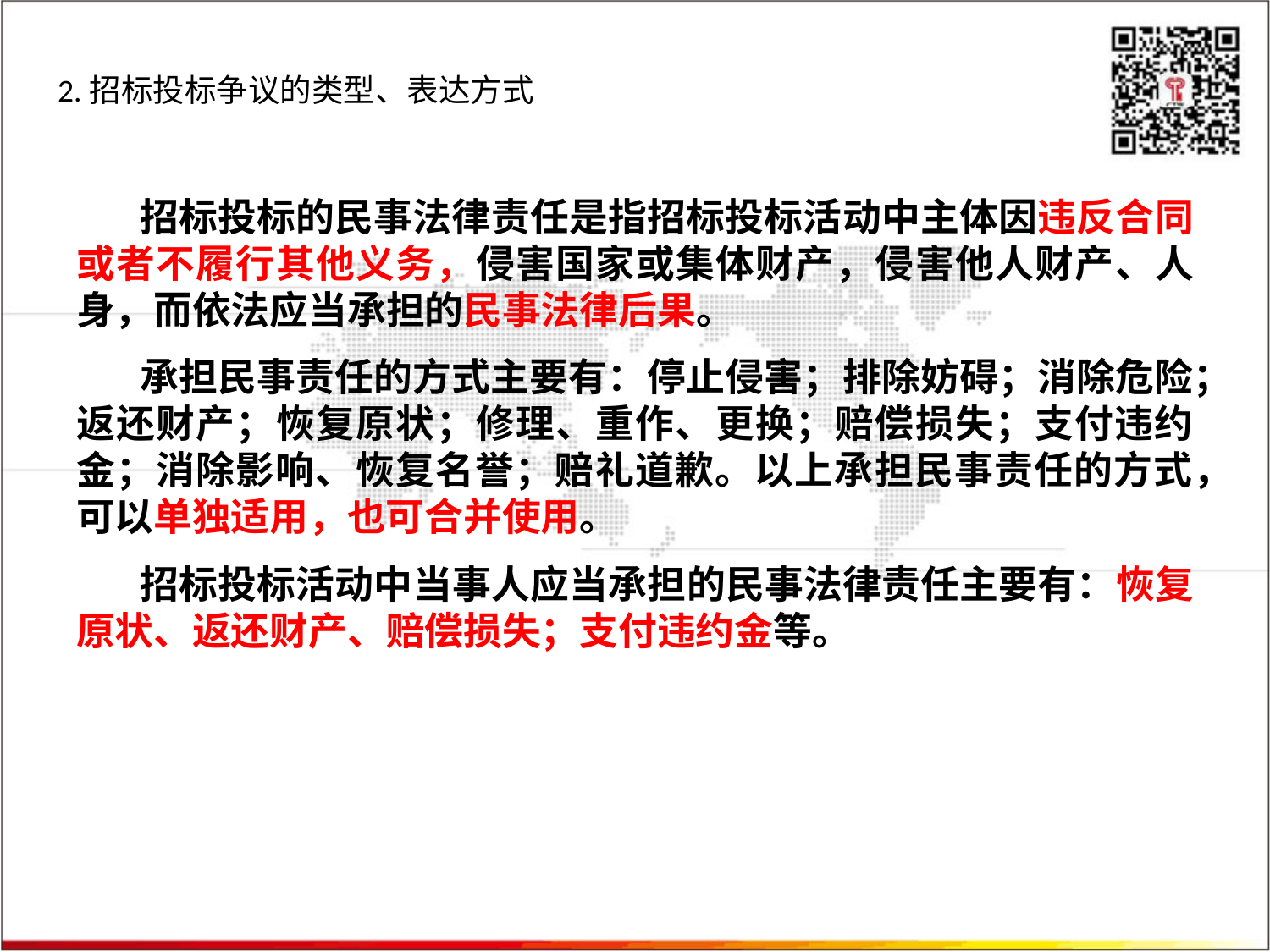

2.招标投标争议的类型、表达方式
招标投标的民事法律责任是指招标投标活动中主体因违反合同或者不履行其他义务，侵害国家或集体财产，侵害他人财产、人身，而依法应当承担的民事法律后果。
承担民事责任的方式主要有：停止侵害；排除妨碍；消除危险；返还财产；恢复原状；修理、重作、更换；赔偿损失；支付违约金；消除影响、恢复名誉；赔礼道歉。以上承担民事责任的方式，可以单独适用，也可合并使用。
招标投标活动中当事人应当承担的民事法律责任主要有：恢复原状、返还财产、赔偿损失；支付违约金等。